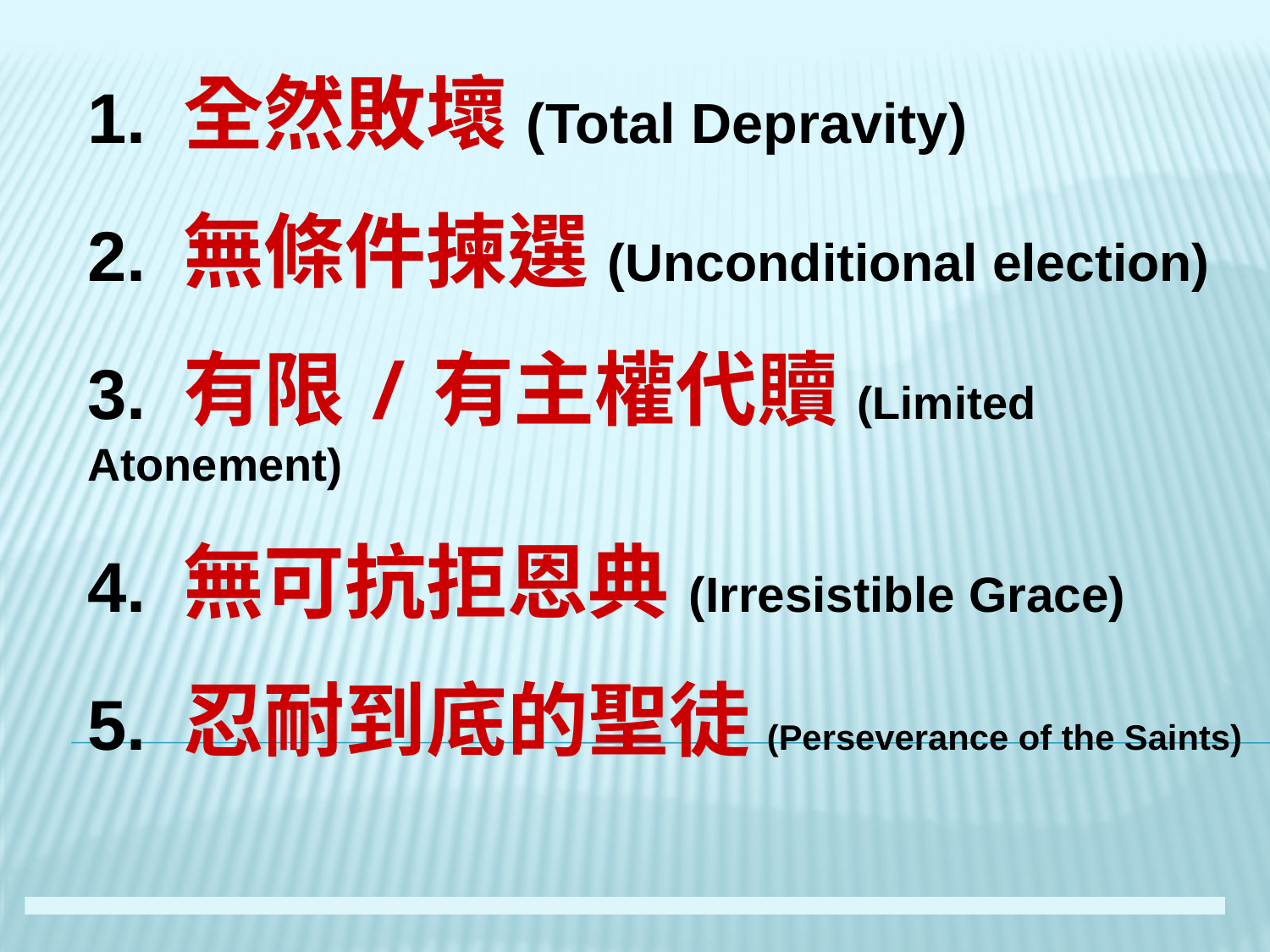

1. 全然敗壞(Total Depravity)
2. 無條件揀選(Unconditional election)
3. 有限/有主權代贖(Limited Atonement)
4. 無可抗拒恩典(Irresistible Grace)
5. 忍耐到底的聖徒 (Perseverance of the Saints)